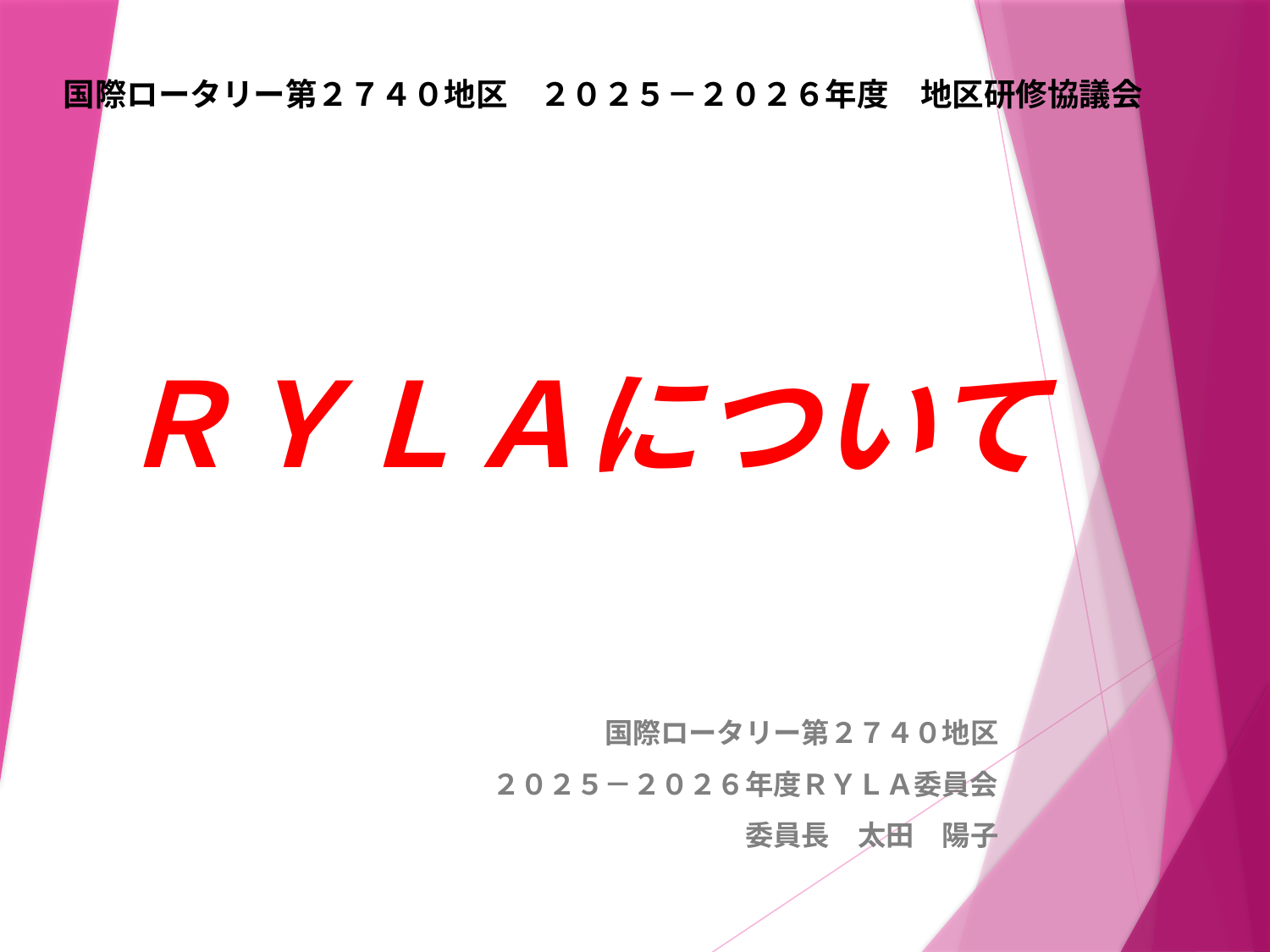

国際ロータリー第２７４０地区　２０２５－２０２６年度　地区研修協議会
# ＲＹＬＡについて
国際ロータリー第２７４０地区
２０２５－２０２６年度ＲＹＬＡ委員会
委員長　太田　陽子